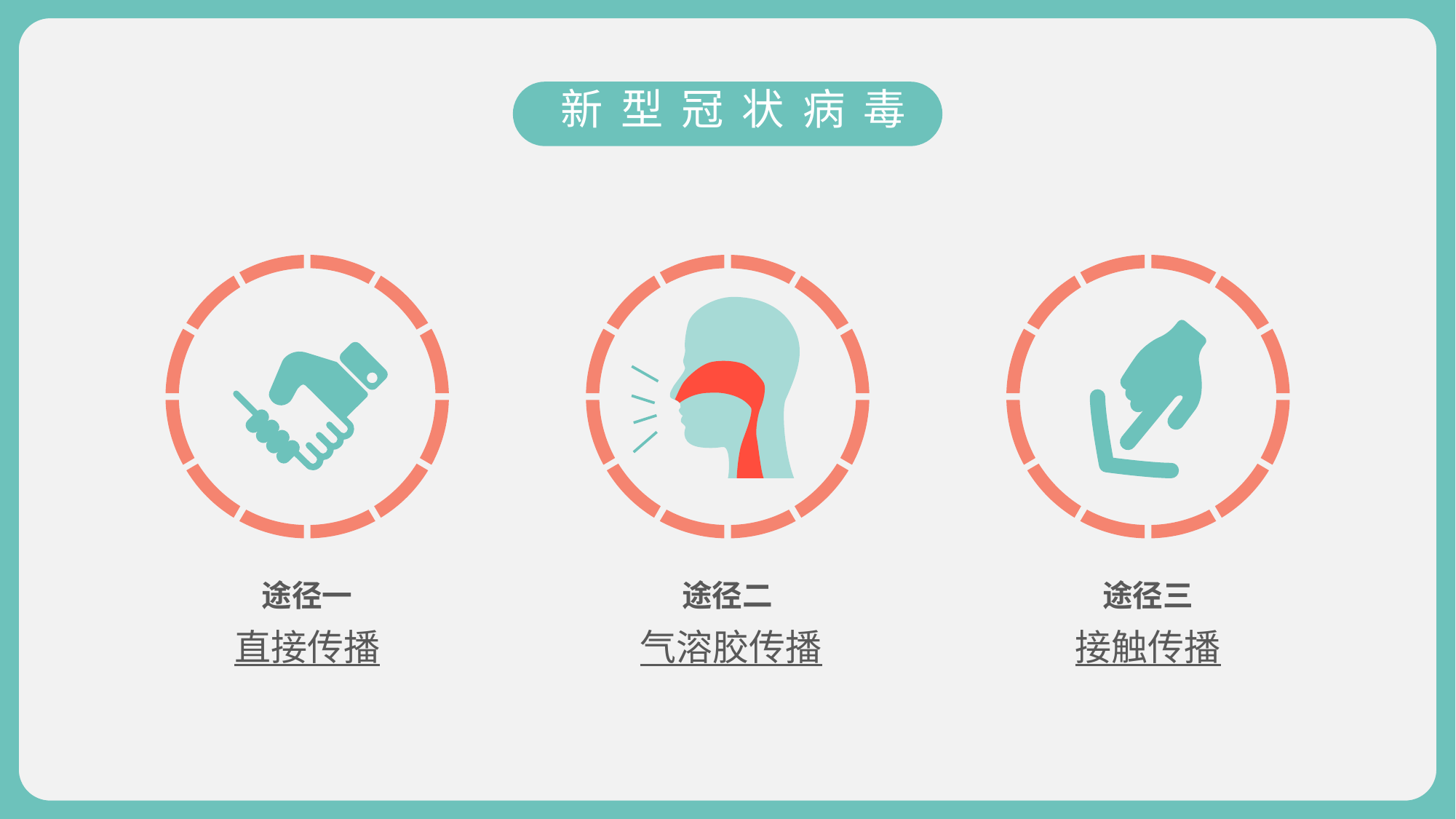

新型冠状病毒

途径一
途径二
途径三
直接传播
气溶胶传播
接触传播